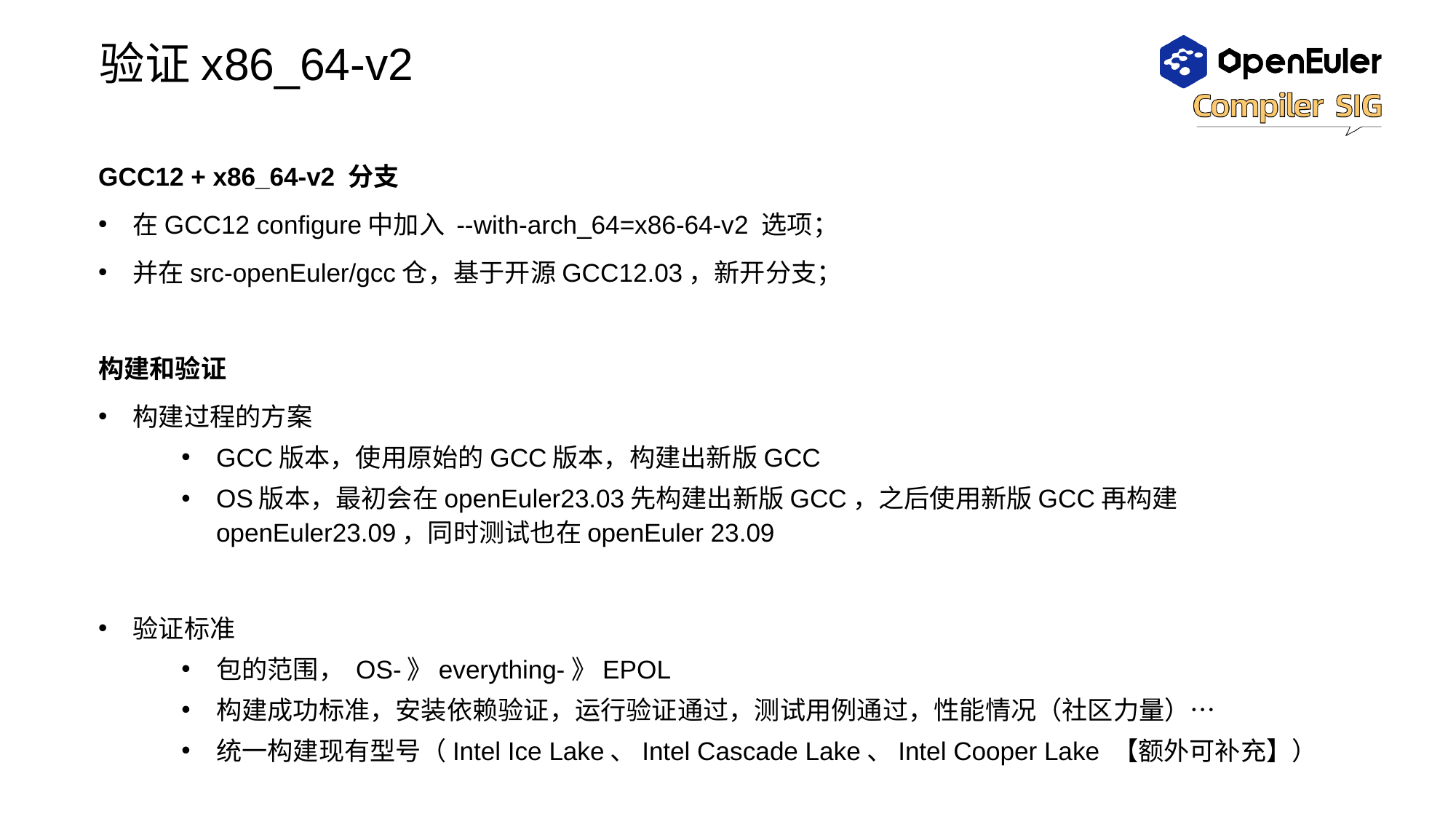

# 验证x86_64-v2
GCC12 + x86_64-v2 分支
在GCC12 configure中加入 --with-arch_64=x86-64-v2 选项；
并在src-openEuler/gcc仓，基于开源GCC12.03，新开分支；

构建和验证
构建过程的方案
GCC版本，使用原始的GCC版本，构建出新版GCC
OS版本，最初会在openEuler23.03先构建出新版GCC，之后使用新版GCC再构建openEuler23.09，同时测试也在openEuler 23.09

验证标准
包的范围， OS-》everything-》EPOL
构建成功标准，安装依赖验证，运行验证通过，测试用例通过，性能情况（社区力量）…
统一构建现有型号（Intel Ice Lake、Intel Cascade Lake、Intel Cooper Lake 【额外可补充】）